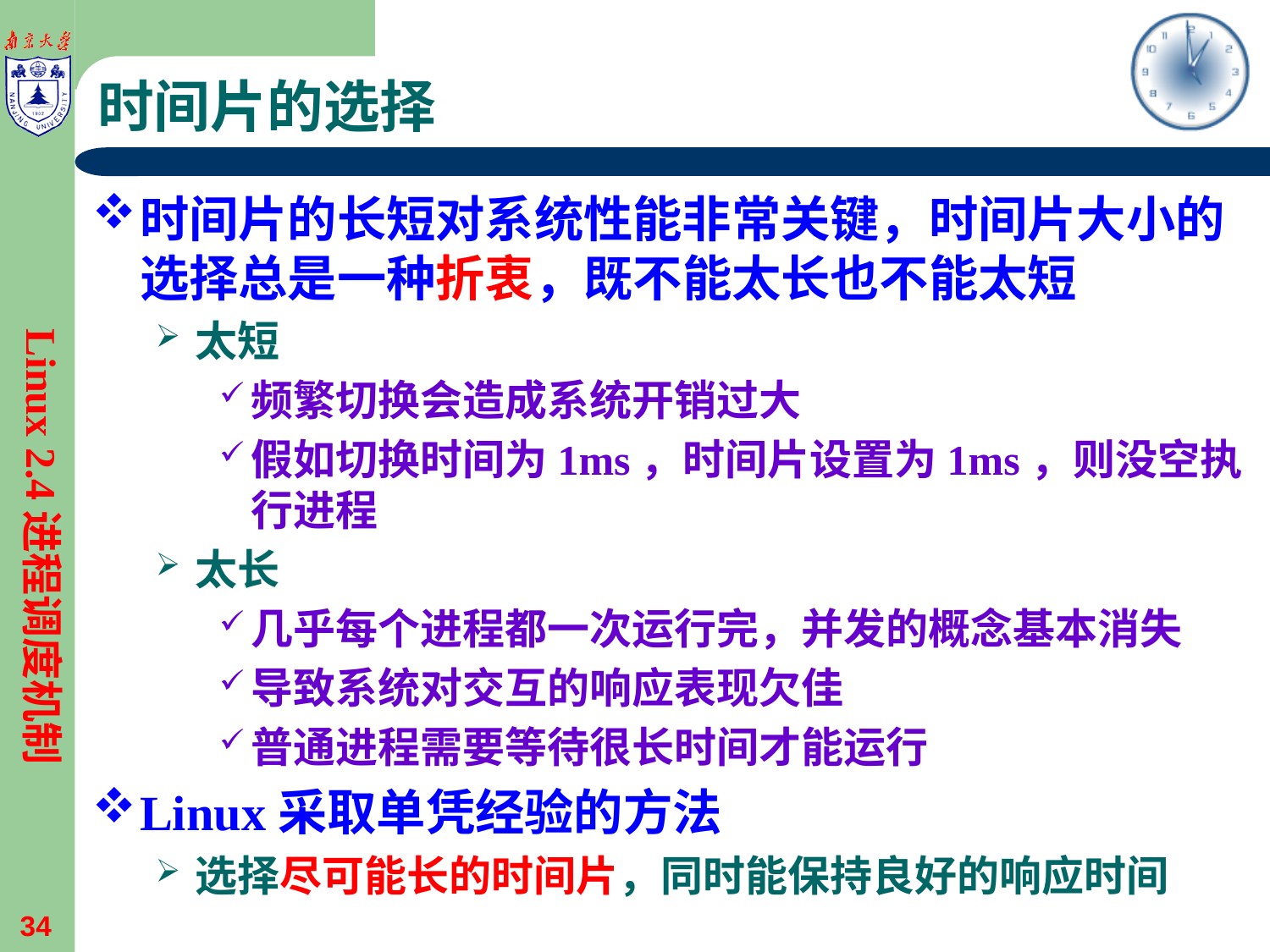

# 时间片的选择
时间片的长短对系统性能非常关键，时间片大小的选择总是一种折衷，既不能太长也不能太短
太短
频繁切换会造成系统开销过大
假如切换时间为1ms，时间片设置为1ms，则没空执行进程
太长
几乎每个进程都一次运行完，并发的概念基本消失
导致系统对交互的响应表现欠佳
普通进程需要等待很长时间才能运行
Linux采取单凭经验的方法
选择尽可能长的时间片，同时能保持良好的响应时间
Linux 2.4进程调度机制
34